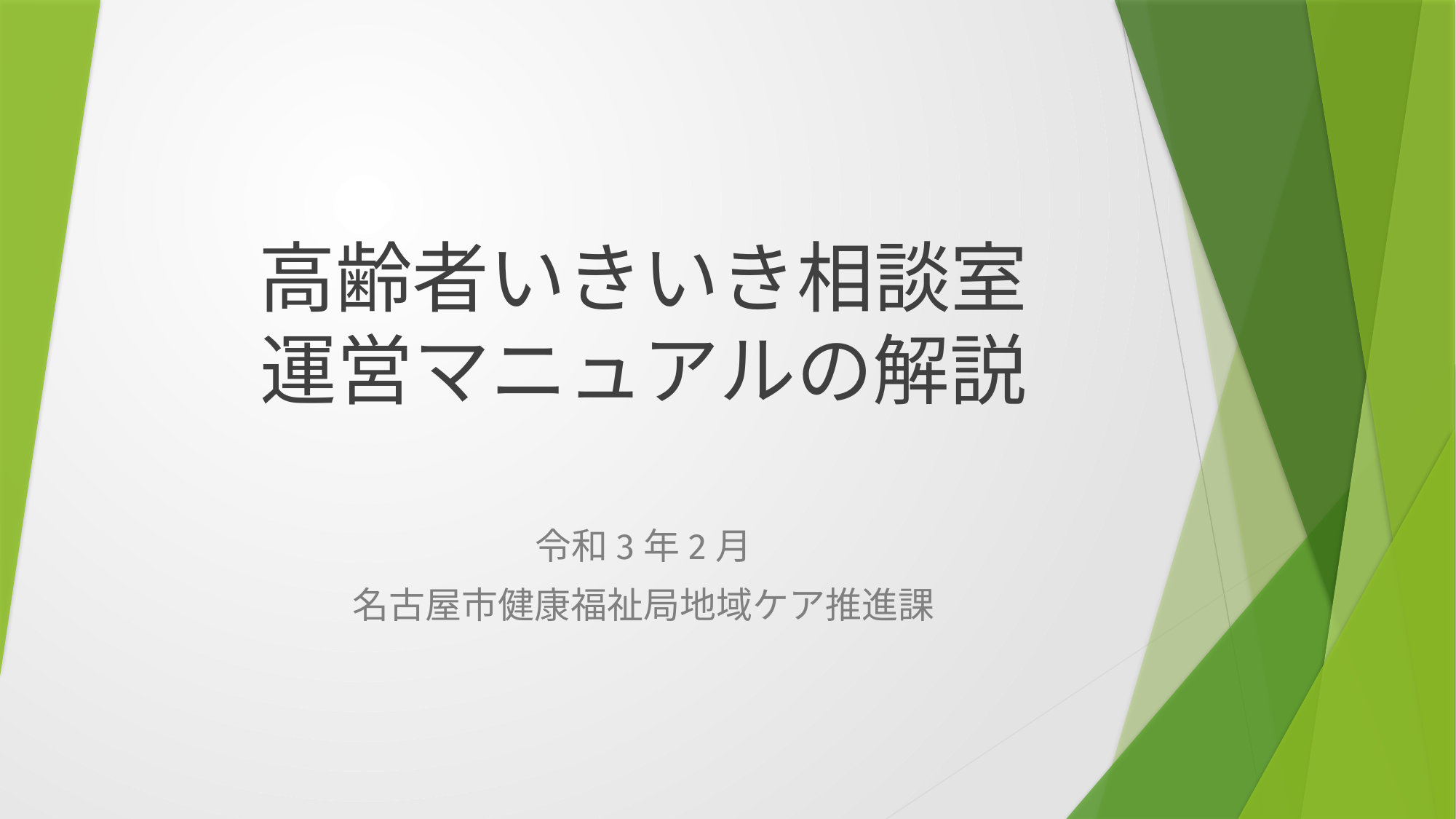

# 高齢者いきいき相談室 運営マニュアルの解説
令和3年2月
名古屋市健康福祉局地域ケア推進課